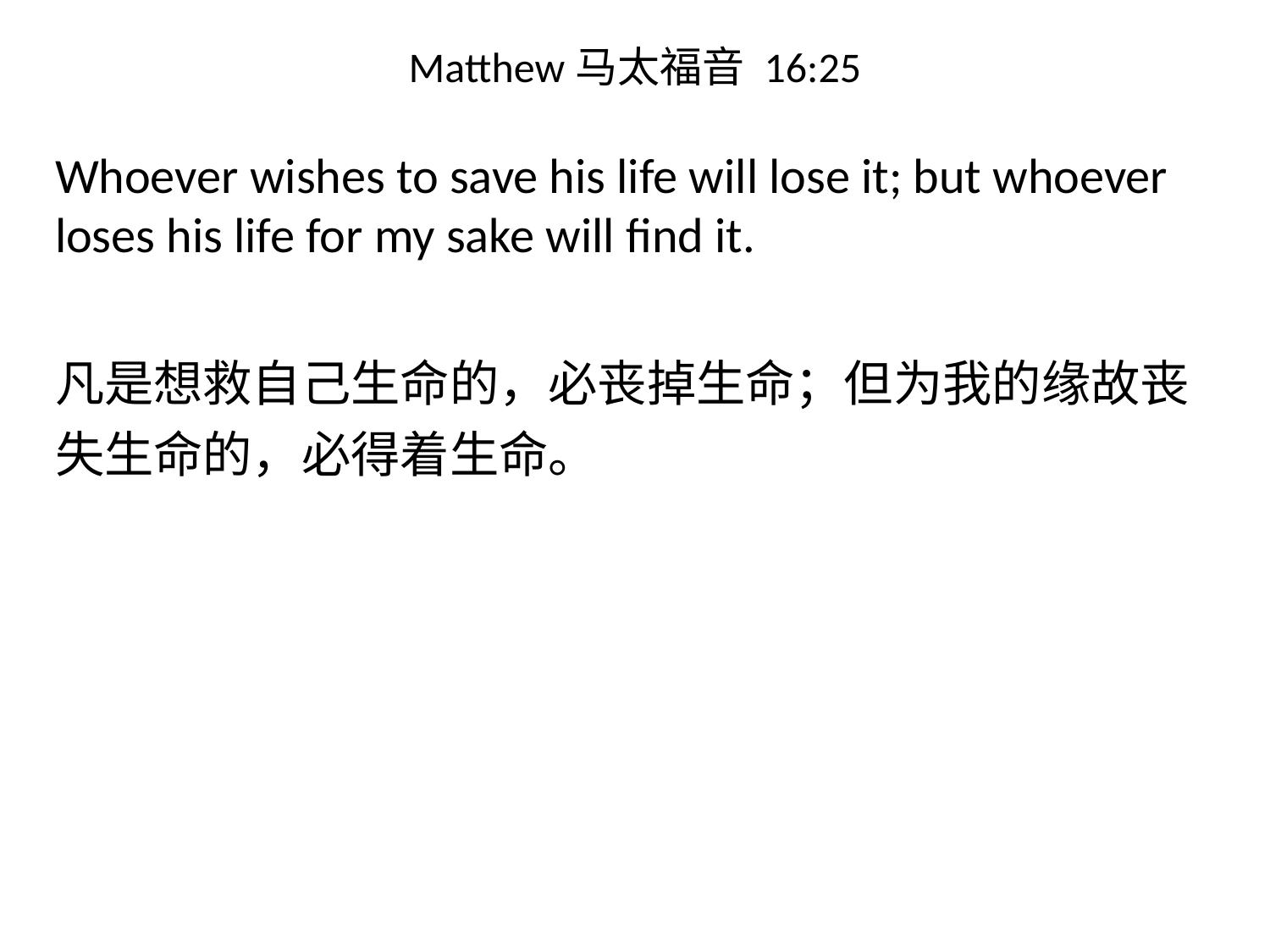

# Matthew马太福音 16:25
Whoever wishes to save his life will lose it; but whoever loses his life for my sake will find it.

凡是想救自己生命的，必丧掉生命；但为我的缘故丧失生命的，必得着生命。